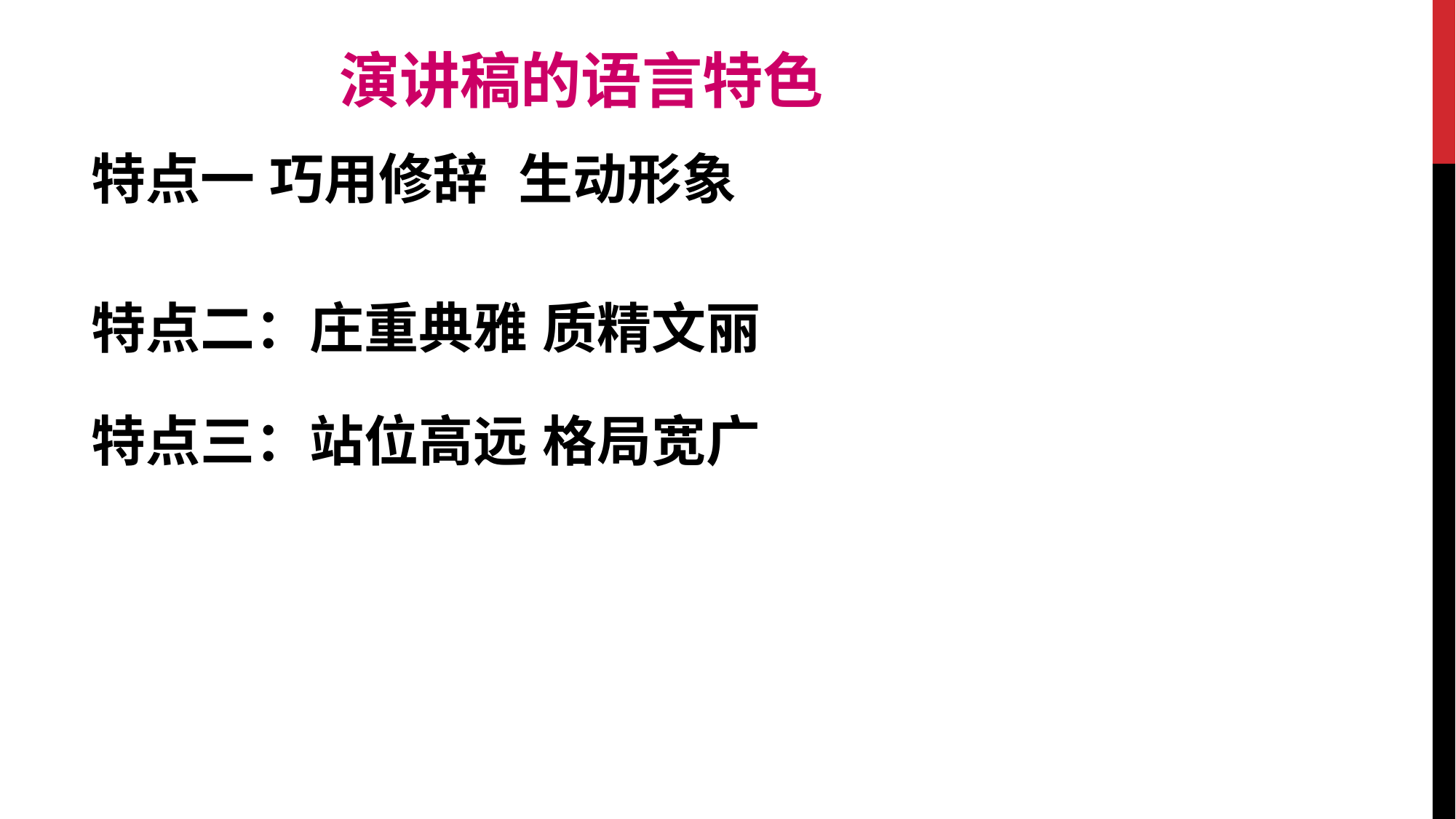

演讲稿的语言特色
特点一 巧用修辞  生动形象
特点二：庄重典雅 质精文丽
特点三：站位高远 格局宽广